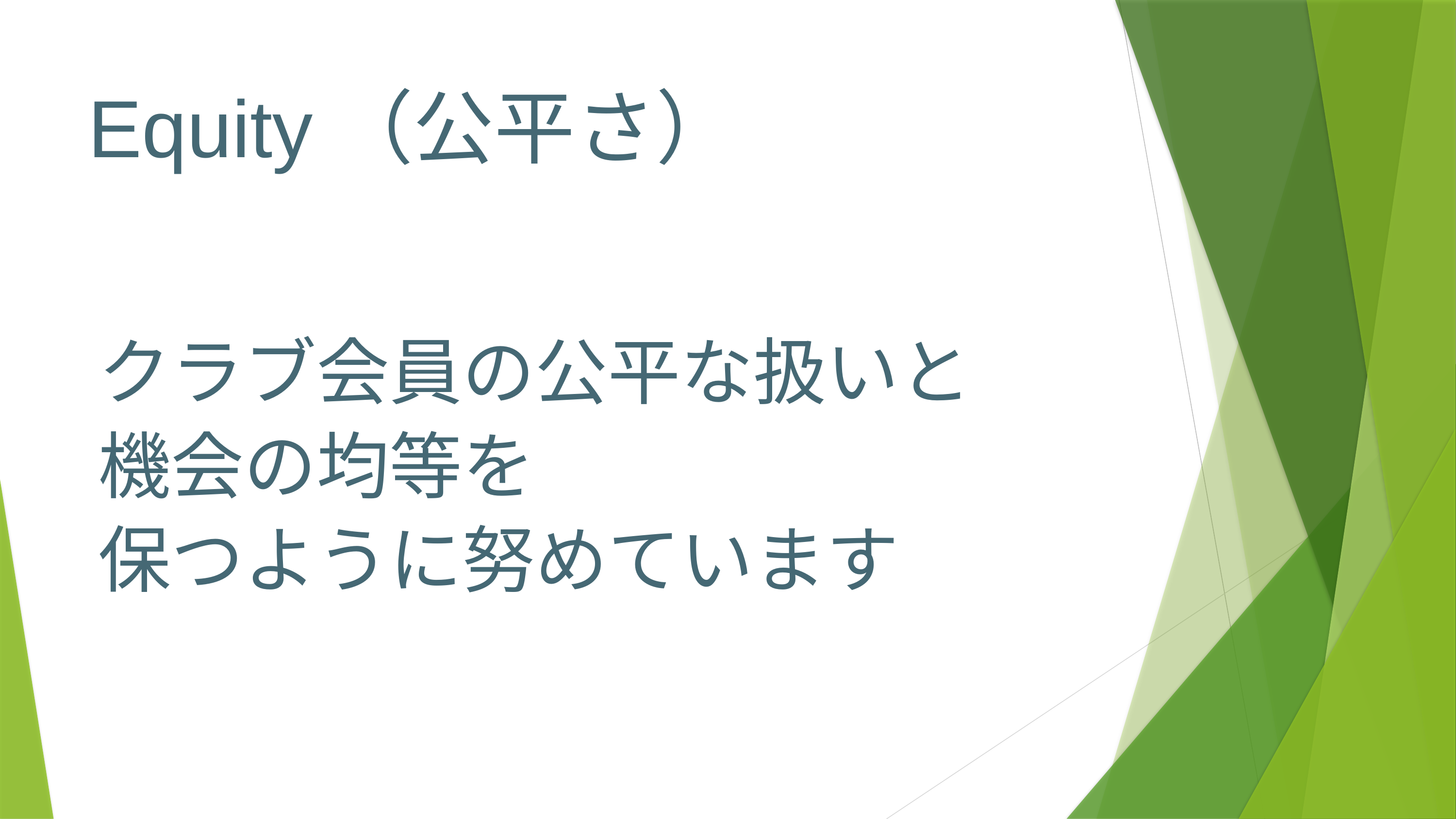

# Equity（公平さ）
クラブ会員の公平な扱いと
機会の均等を
保つように努めています